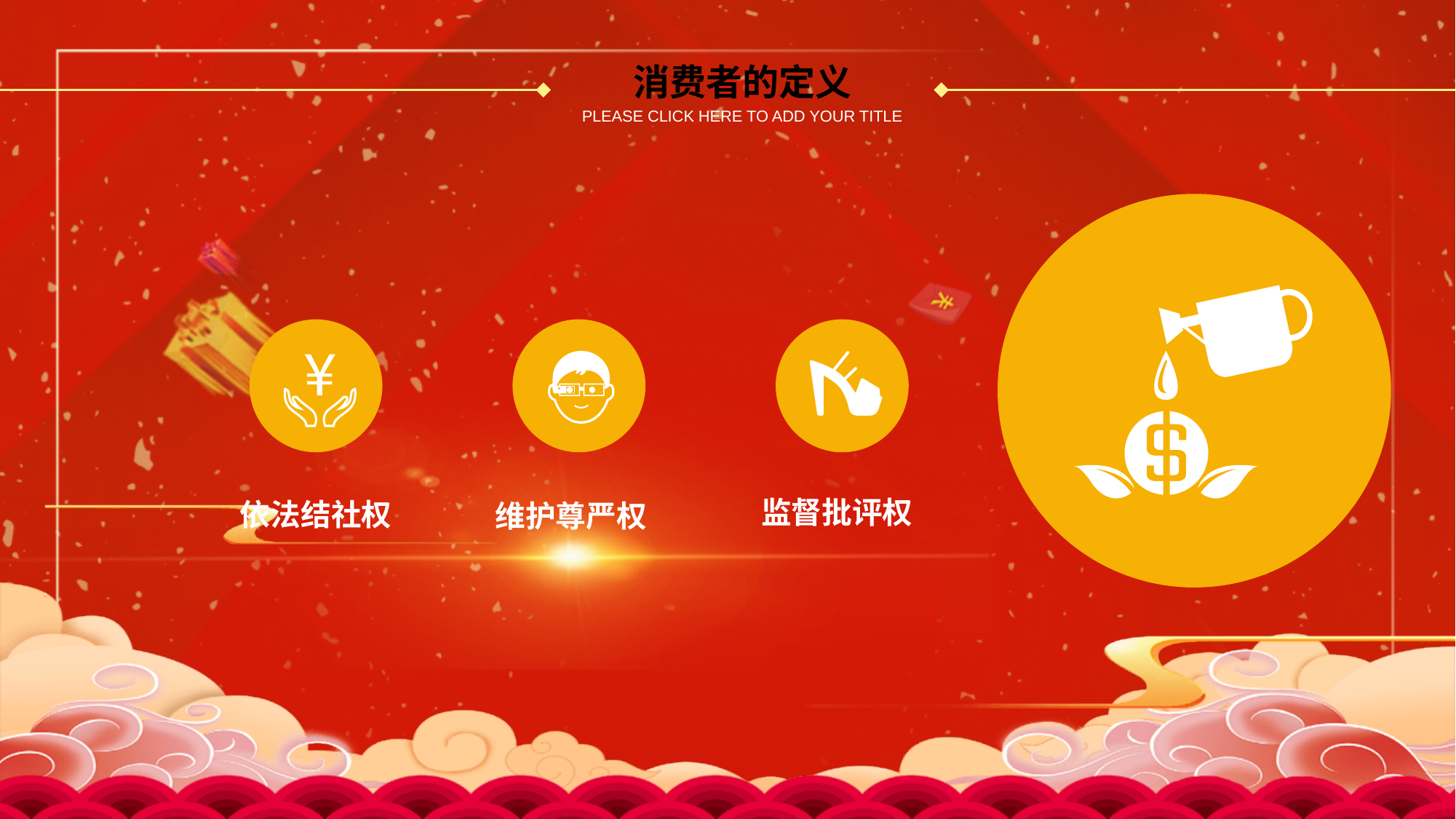

消费者的定义
PLEASE CLICK HERE TO ADD YOUR TITLE

监督批评权
维护尊严权
依法结社权